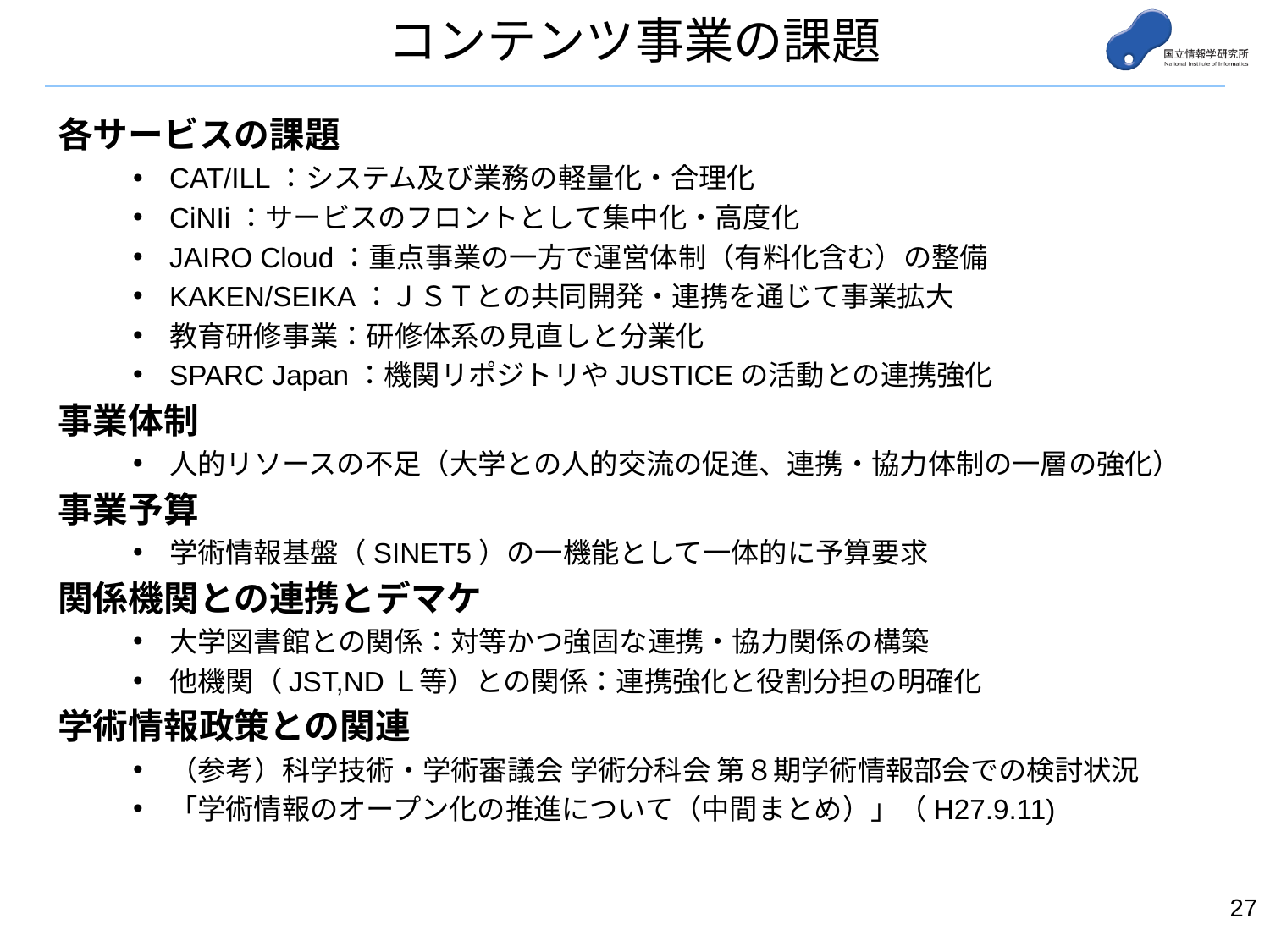

# コンテンツ事業の課題
各サービスの課題
CAT/ILL：システム及び業務の軽量化・合理化
CiNIi：サービスのフロントとして集中化・高度化
JAIRO Cloud：重点事業の一方で運営体制（有料化含む）の整備
KAKEN/SEIKA：ＪＳＴとの共同開発・連携を通じて事業拡大
教育研修事業：研修体系の見直しと分業化
SPARC Japan：機関リポジトリやJUSTICEの活動との連携強化
事業体制
人的リソースの不足（大学との人的交流の促進、連携・協力体制の一層の強化）
事業予算
学術情報基盤（SINET5）の一機能として一体的に予算要求
関係機関との連携とデマケ
大学図書館との関係：対等かつ強固な連携・協力関係の構築
他機関（JST,NDＬ等）との関係：連携強化と役割分担の明確化
学術情報政策との関連
（参考）科学技術・学術審議会 学術分科会 第８期学術情報部会での検討状況
「学術情報のオープン化の推進について（中間まとめ）」（H27.9.11)

27